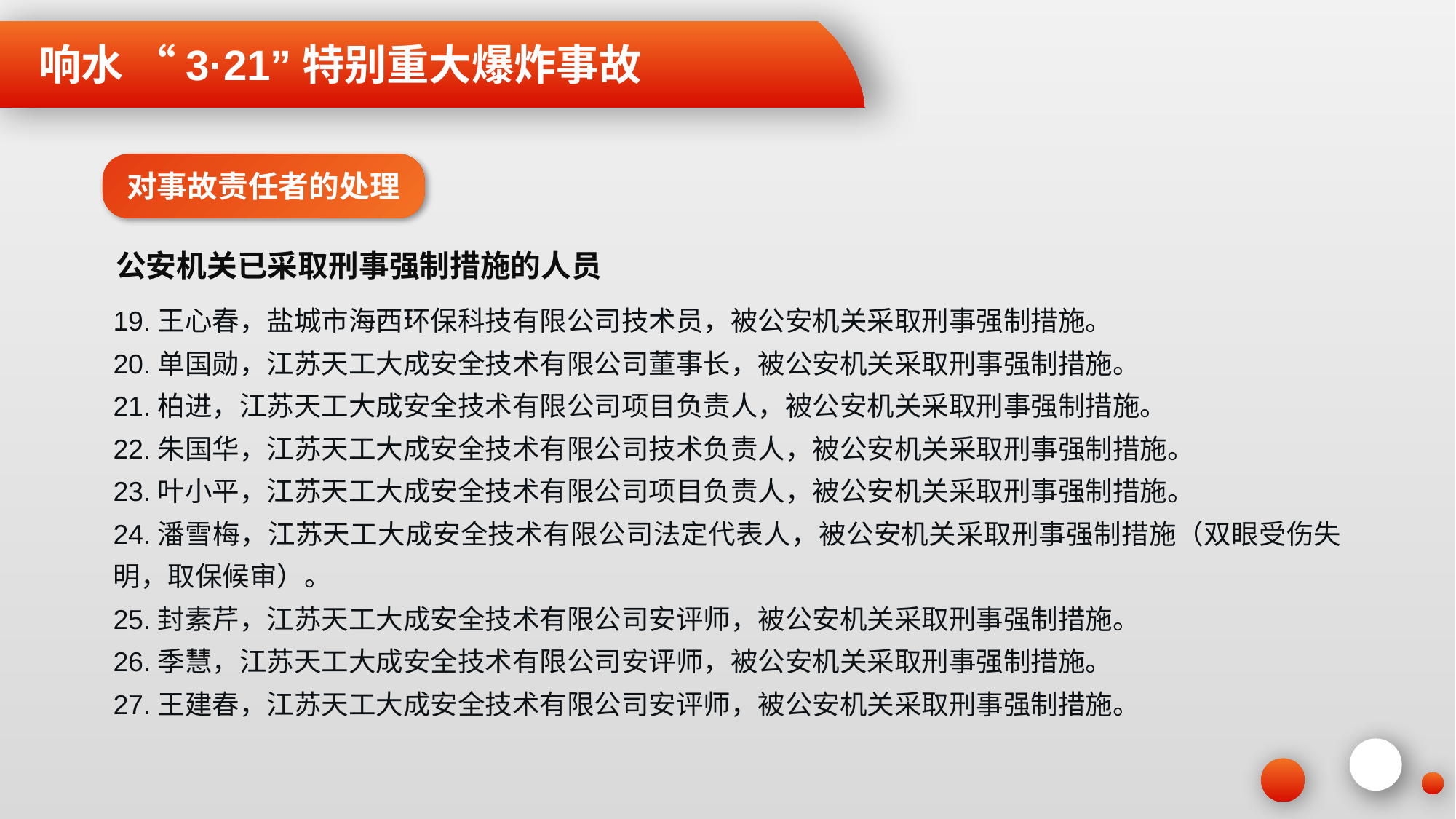

响水 “3·21”特别重大爆炸事故

对事故责任者的处理
公安机关已采取刑事强制措施的人员
19.王心春，盐城市海西环保科技有限公司技术员，被公安机关采取刑事强制措施。
20.单国勋，江苏天工大成安全技术有限公司董事长，被公安机关采取刑事强制措施。
21.柏进，江苏天工大成安全技术有限公司项目负责人，被公安机关采取刑事强制措施。
22.朱国华，江苏天工大成安全技术有限公司技术负责人，被公安机关采取刑事强制措施。
23.叶小平，江苏天工大成安全技术有限公司项目负责人，被公安机关采取刑事强制措施。
24.潘雪梅，江苏天工大成安全技术有限公司法定代表人，被公安机关采取刑事强制措施（双眼受伤失明，取保候审）。
25.封素芹，江苏天工大成安全技术有限公司安评师，被公安机关采取刑事强制措施。
26.季慧，江苏天工大成安全技术有限公司安评师，被公安机关采取刑事强制措施。
27.王建春，江苏天工大成安全技术有限公司安评师，被公安机关采取刑事强制措施。